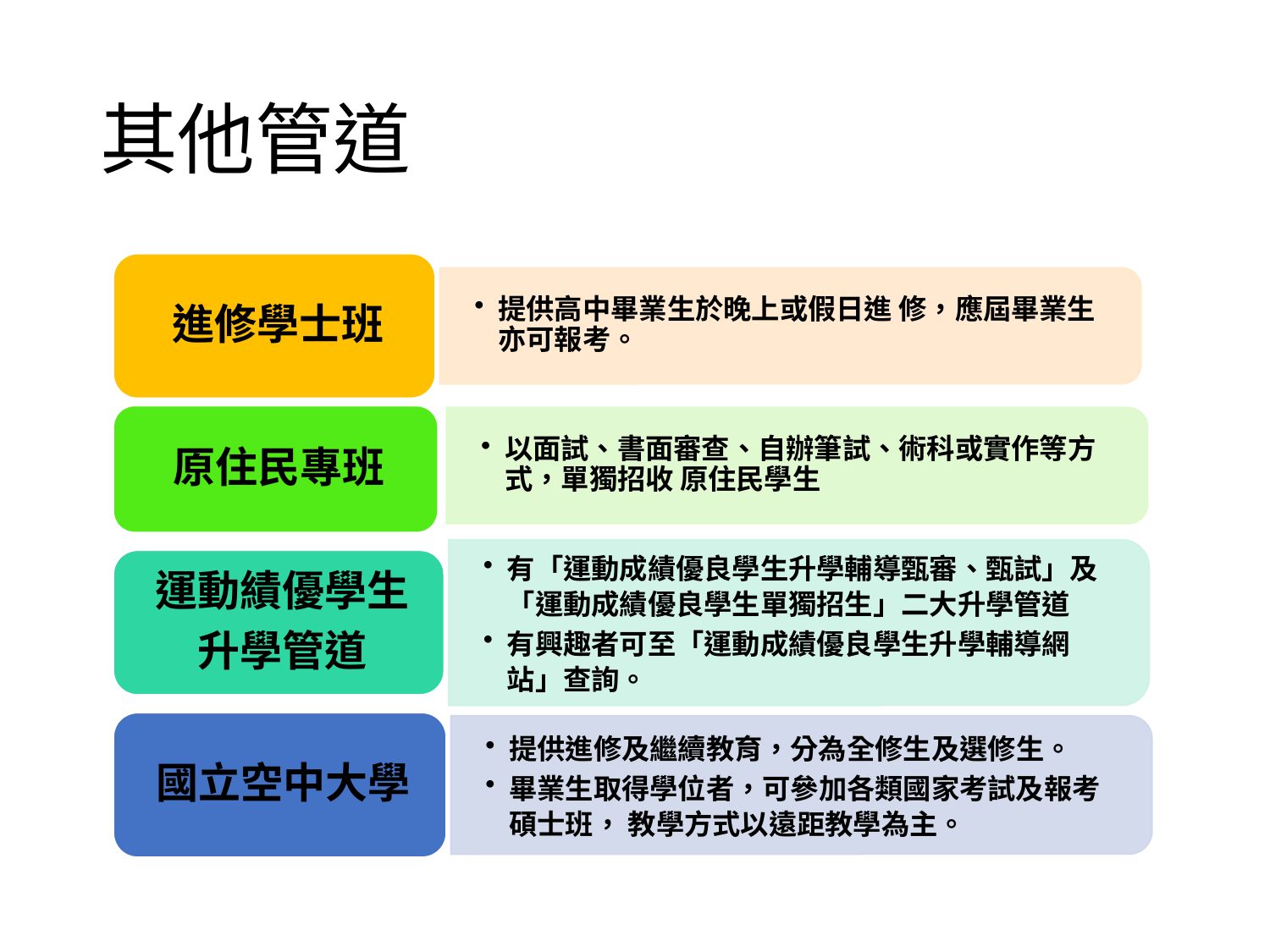

# 其他管道
提供高中畢業生於晚上或假日進 修，應屆畢業生亦可報考。
進修學士班
以面試、書面審查、自辦筆試、術科或實作等方式，單獨招收 原住民學生
原住民專班
有「運動成績優良學生升學輔導甄審、甄試」及「運動成績優良學生單獨招生」二大升學管道
有興趣者可至「運動成績優良學生升學輔導網站」查詢。
運動績優學生
升學管道
提供進修及繼續教育，分為全修生及選修生。
畢業生取得學位者，可參加各類國家考試及報考碩士班， 教學方式以遠距教學為主。
國立空中大學